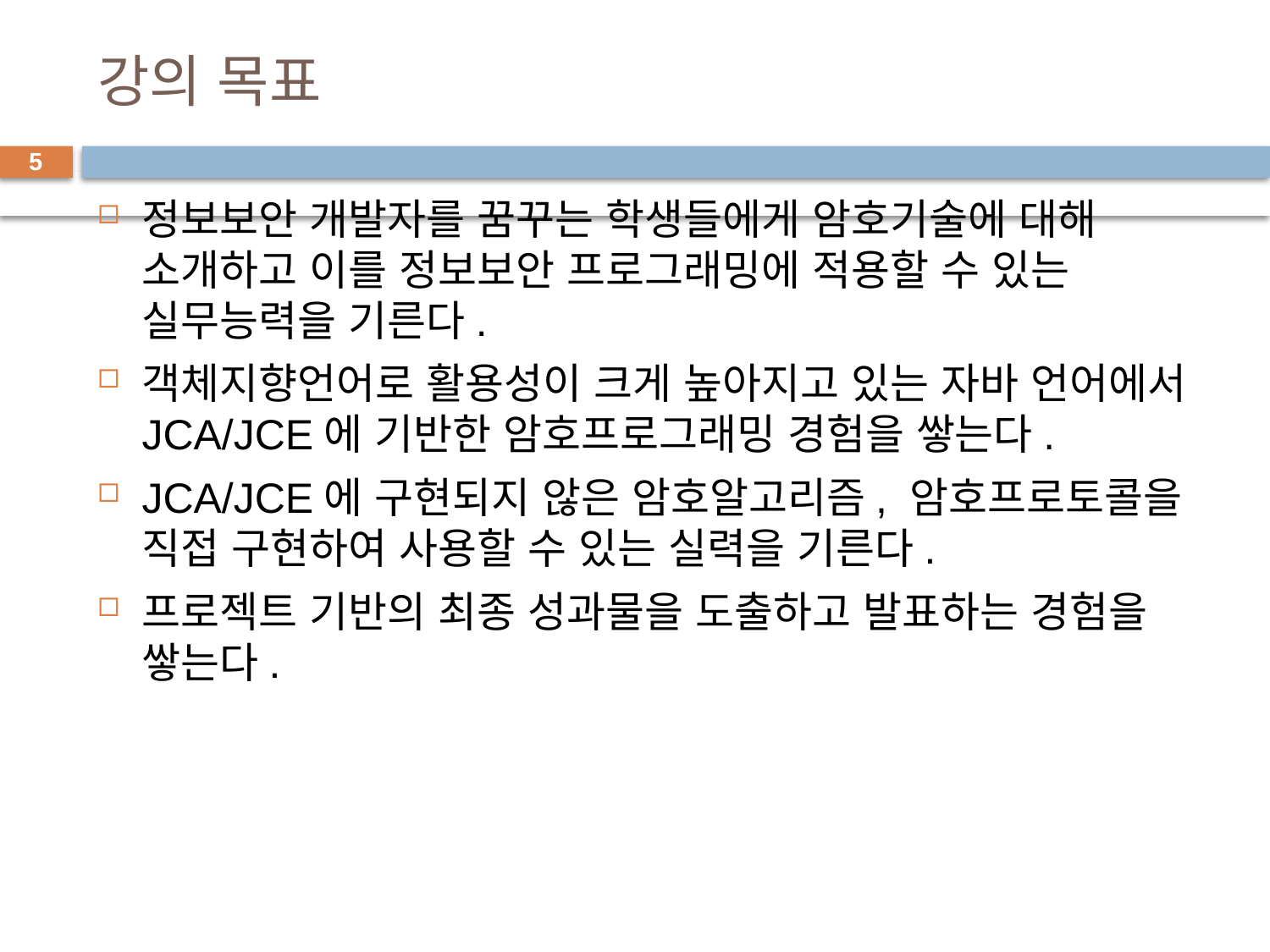

# 강의 목표
5
정보보안 개발자를 꿈꾸는 학생들에게 암호기술에 대해 소개하고 이를 정보보안 프로그래밍에 적용할 수 있는 실무능력을 기른다.
객체지향언어로 활용성이 크게 높아지고 있는 자바 언어에서 JCA/JCE에 기반한 암호프로그래밍 경험을 쌓는다.
JCA/JCE에 구현되지 않은 암호알고리즘, 암호프로토콜을 직접 구현하여 사용할 수 있는 실력을 기른다.
프로젝트 기반의 최종 성과물을 도출하고 발표하는 경험을 쌓는다.